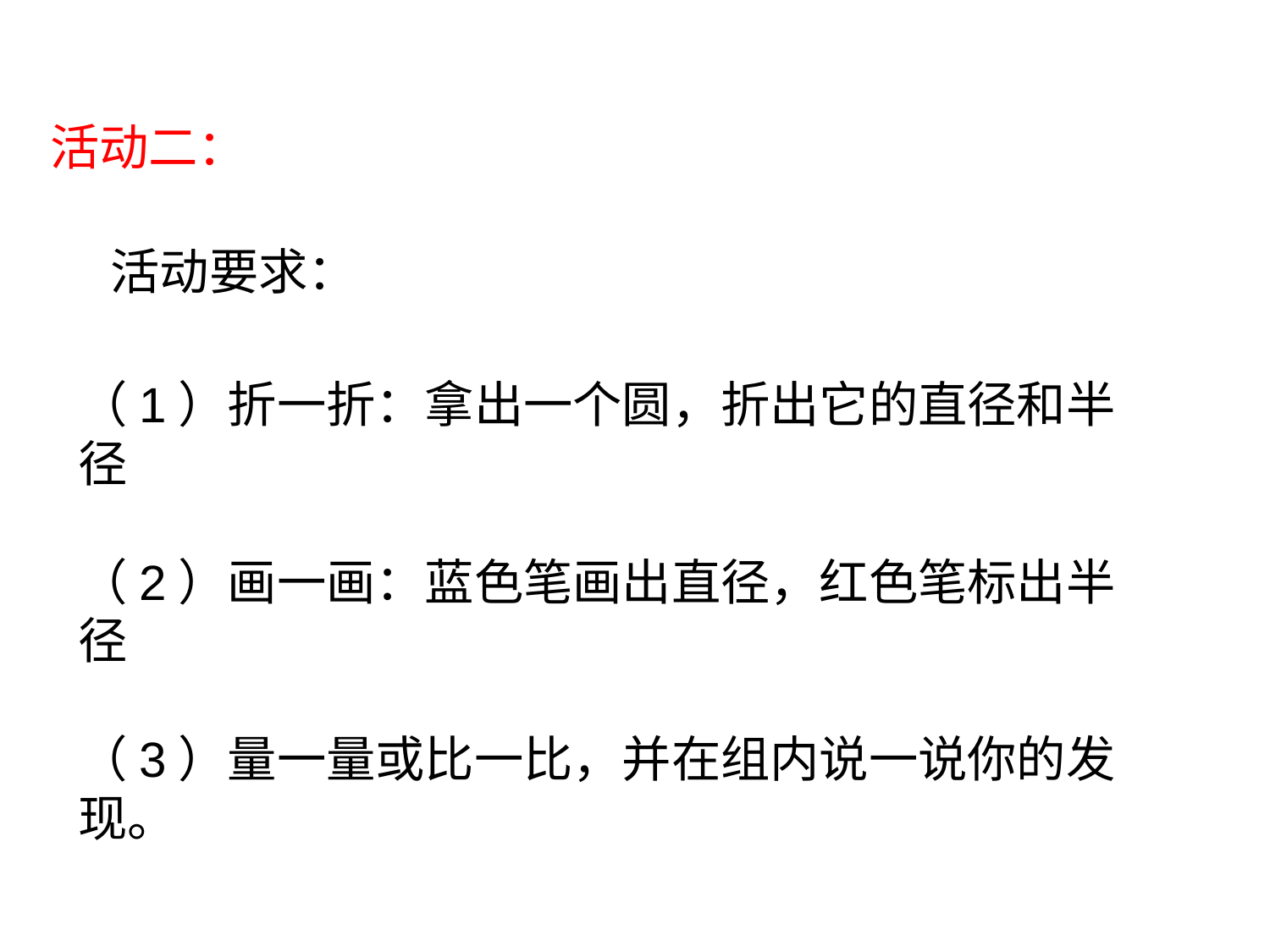

活动二：
活动要求：
（1）折一折：拿出一个圆，折出它的直径和半径

（2）画一画：蓝色笔画出直径，红色笔标出半径

（3）量一量或比一比，并在组内说一说你的发现。